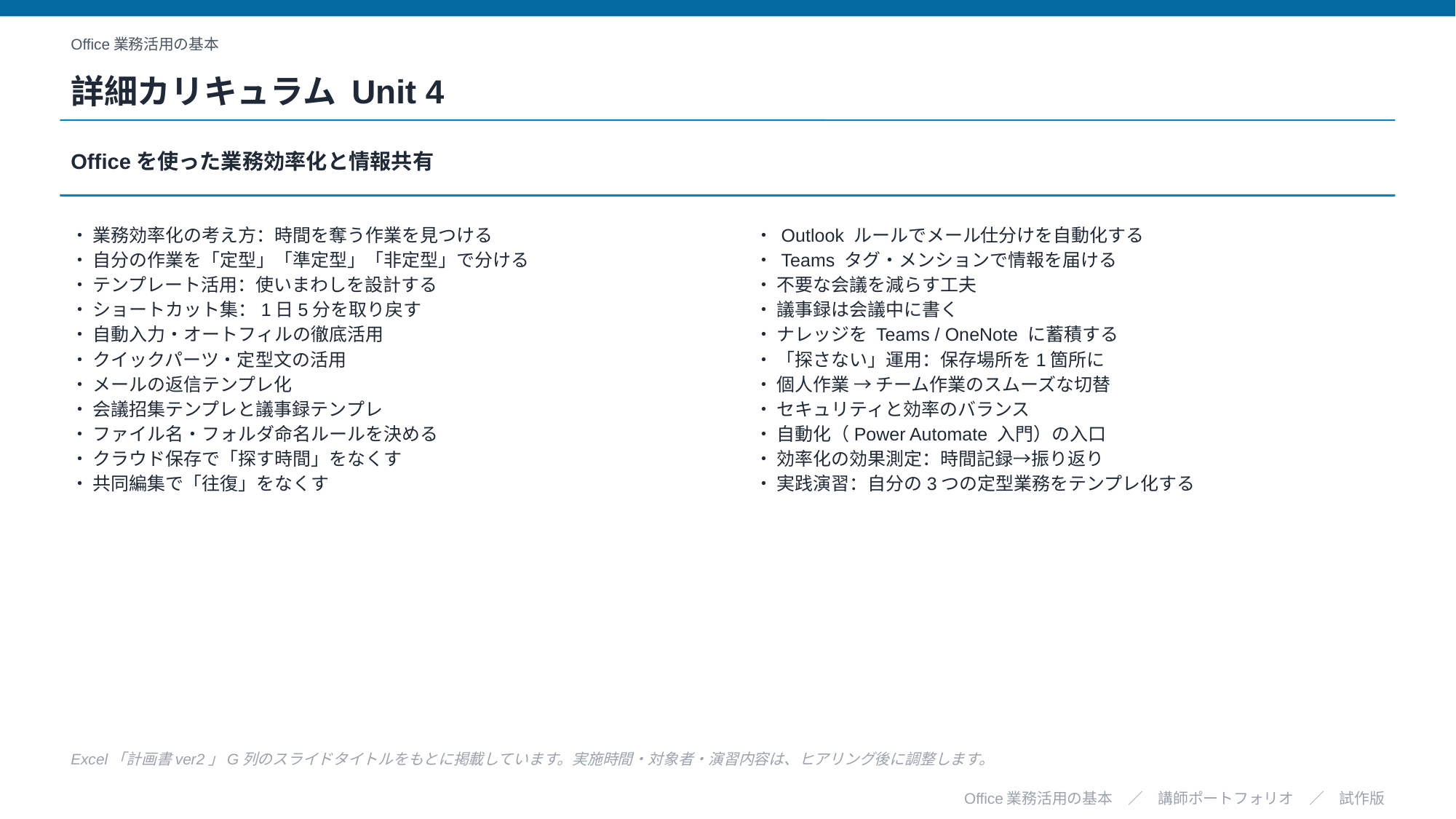

Office業務活用の基本
詳細カリキュラム Unit 4

Officeを使った業務効率化と情報共有

・ 業務効率化の考え方：時間を奪う作業を見つける
・ 自分の作業を「定型」「準定型」「非定型」で分ける
・ テンプレート活用：使いまわしを設計する
・ ショートカット集：1日5分を取り戻す
・ 自動入力・オートフィルの徹底活用
・ クイックパーツ・定型文の活用
・ メールの返信テンプレ化
・ 会議招集テンプレと議事録テンプレ
・ ファイル名・フォルダ命名ルールを決める
・ クラウド保存で「探す時間」をなくす
・ 共同編集で「往復」をなくす
・ Outlook ルールでメール仕分けを自動化する
・ Teams タグ・メンションで情報を届ける
・ 不要な会議を減らす工夫
・ 議事録は会議中に書く
・ ナレッジを Teams / OneNote に蓄積する
・ 「探さない」運用：保存場所を1箇所に
・ 個人作業 → チーム作業のスムーズな切替
・ セキュリティと効率のバランス
・ 自動化（Power Automate 入門）の入口
・ 効率化の効果測定：時間記録→振り返り
・ 実践演習：自分の3つの定型業務をテンプレ化する
Excel「計画書ver2」G列のスライドタイトルをもとに掲載しています。実施時間・対象者・演習内容は、ヒアリング後に調整します。
Office業務活用の基本　／　講師ポートフォリオ　／　試作版